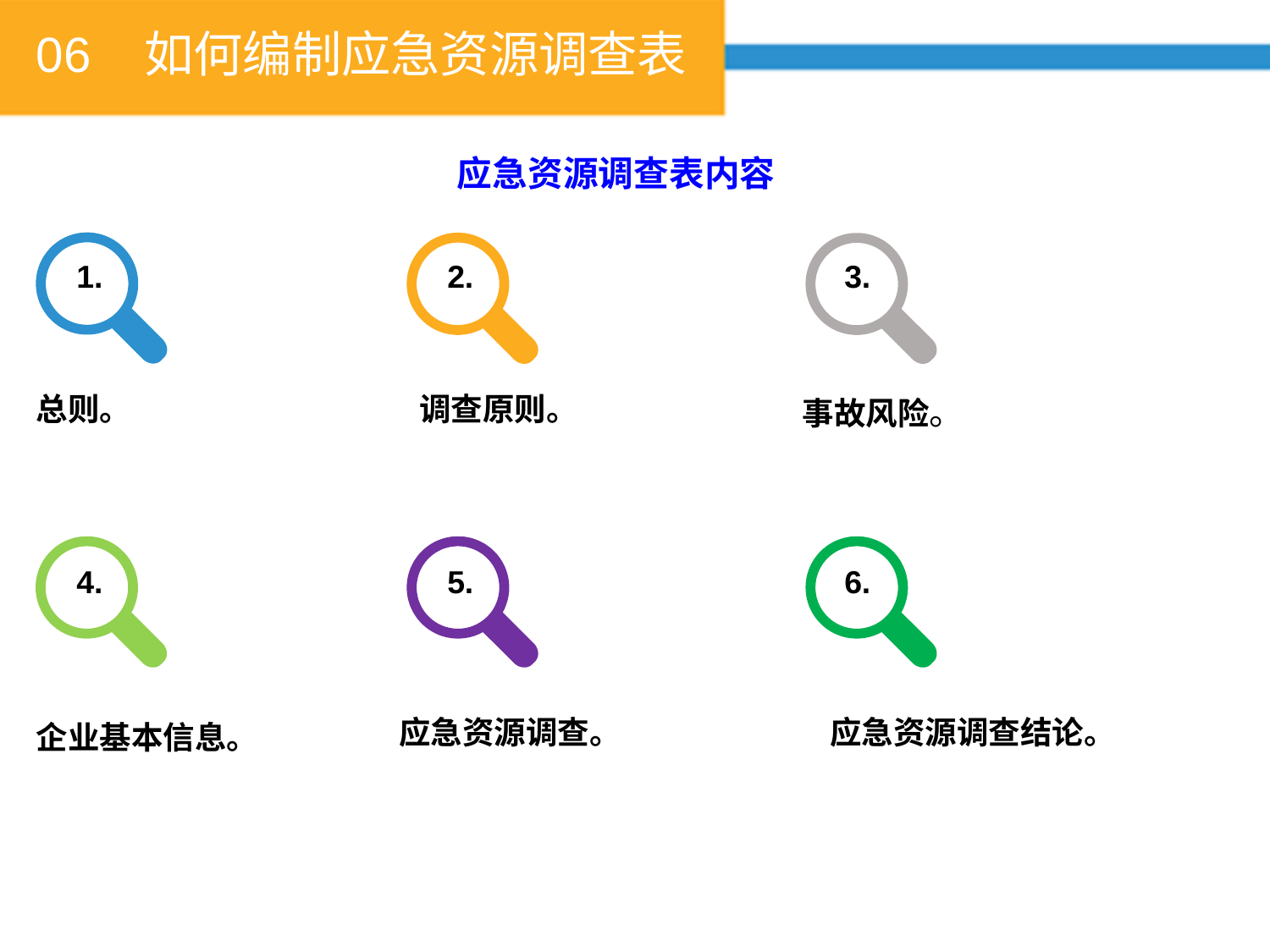

06   如何编制应急资源调查表
应急资源调查表内容

1.
2.
3.
总则。
调查原则。
事故风险。

4.
5.
6.
应急资源调查。
应急资源调查结论。
企业基本信息。